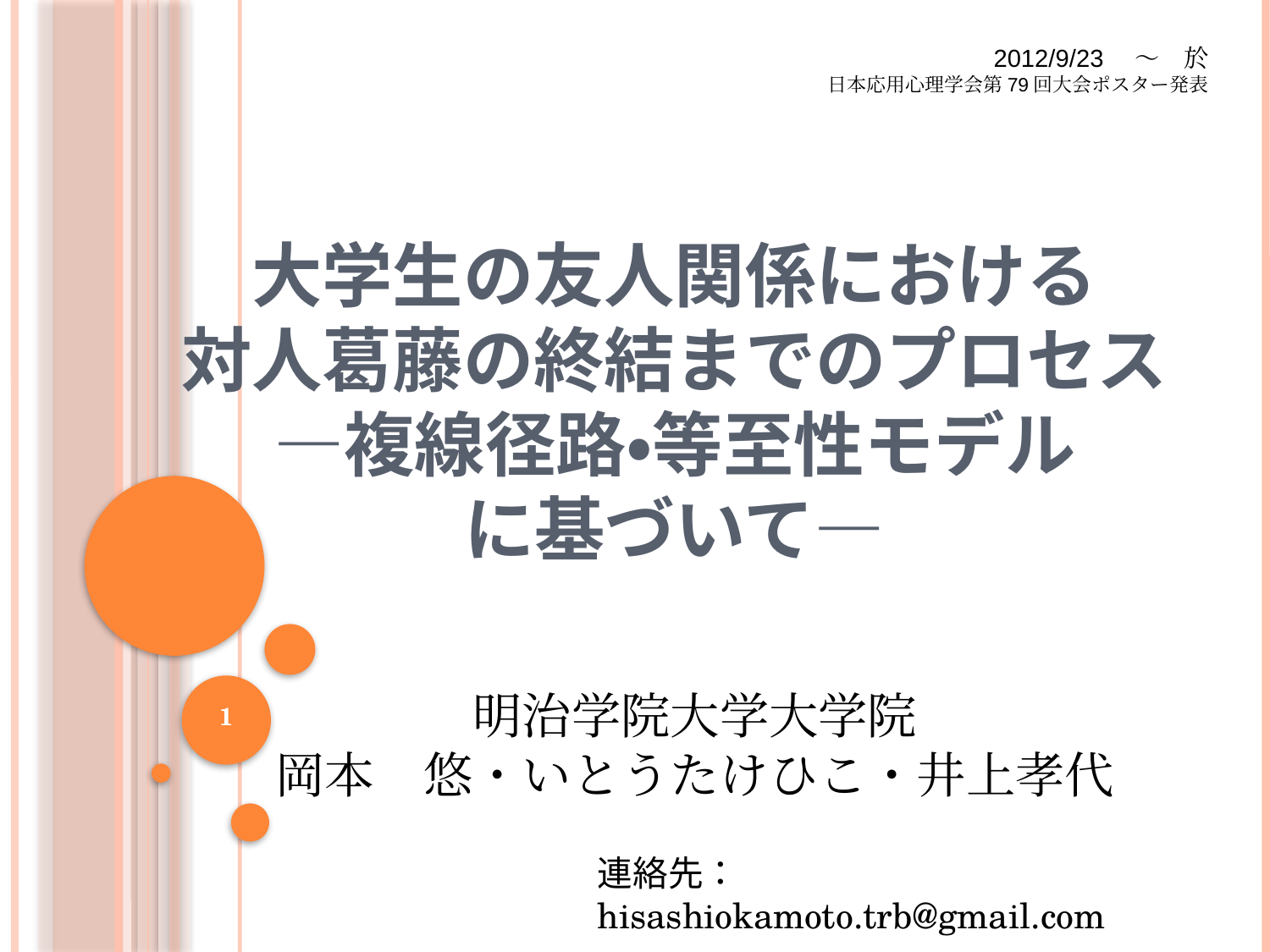

2012/9/23　～　於
日本応用心理学会第79回大会ポスター発表
# 大学生の友人関係における 対人葛藤の終結までのプロセス ―複線径路・等至性モデル に基づいて―
明治学院大学大学院
岡本　悠・いとうたけひこ・井上孝代
1
連絡先：hisashiokamoto.trb@gmail.com